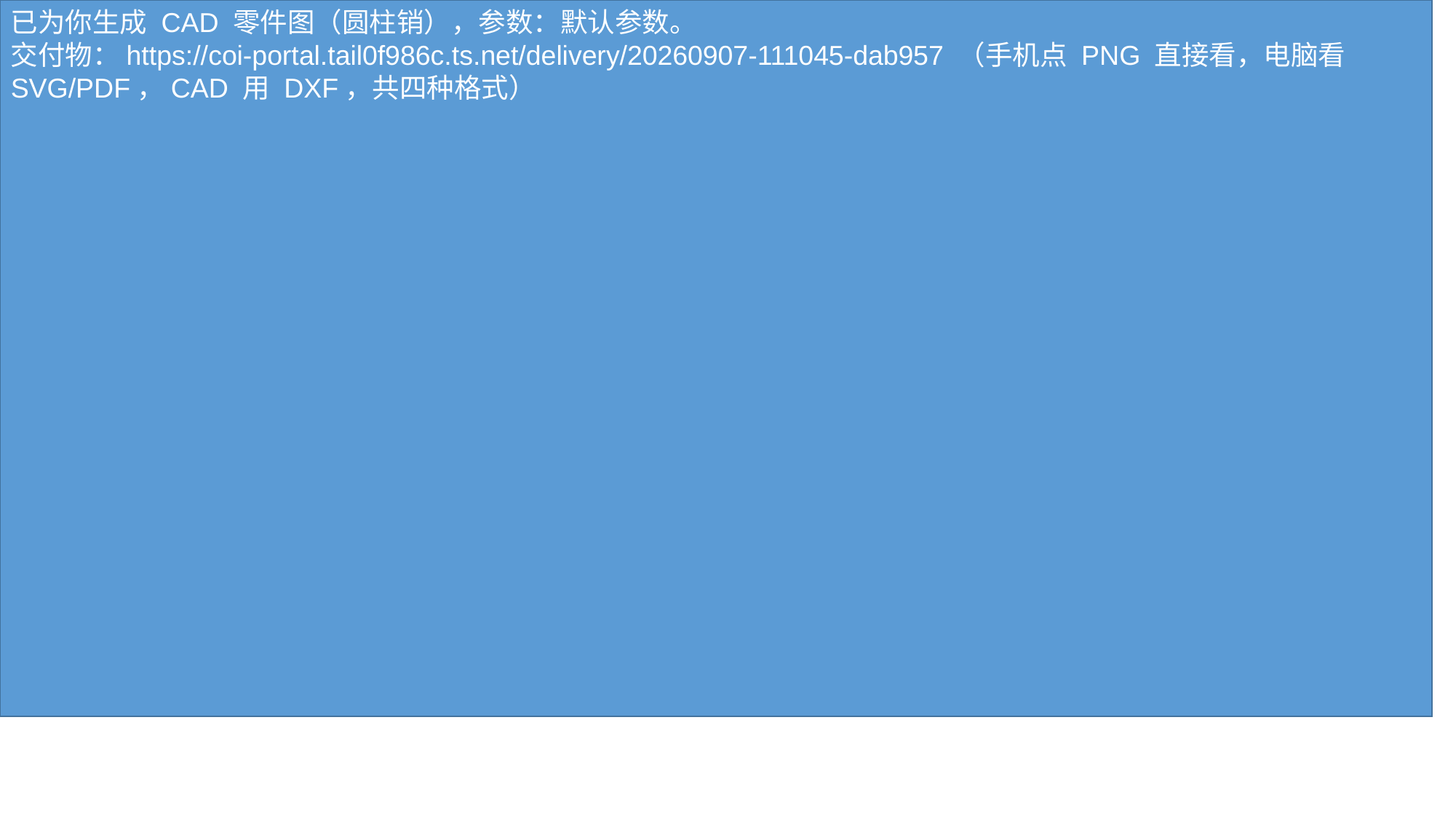

已为你生成 CAD 零件图（圆柱销），参数：默认参数。
交付物：https://coi-portal.tail0f986c.ts.net/delivery/20260907-111045-dab957 （手机点 PNG 直接看，电脑看 SVG/PDF，CAD 用 DXF，共四种格式）
#